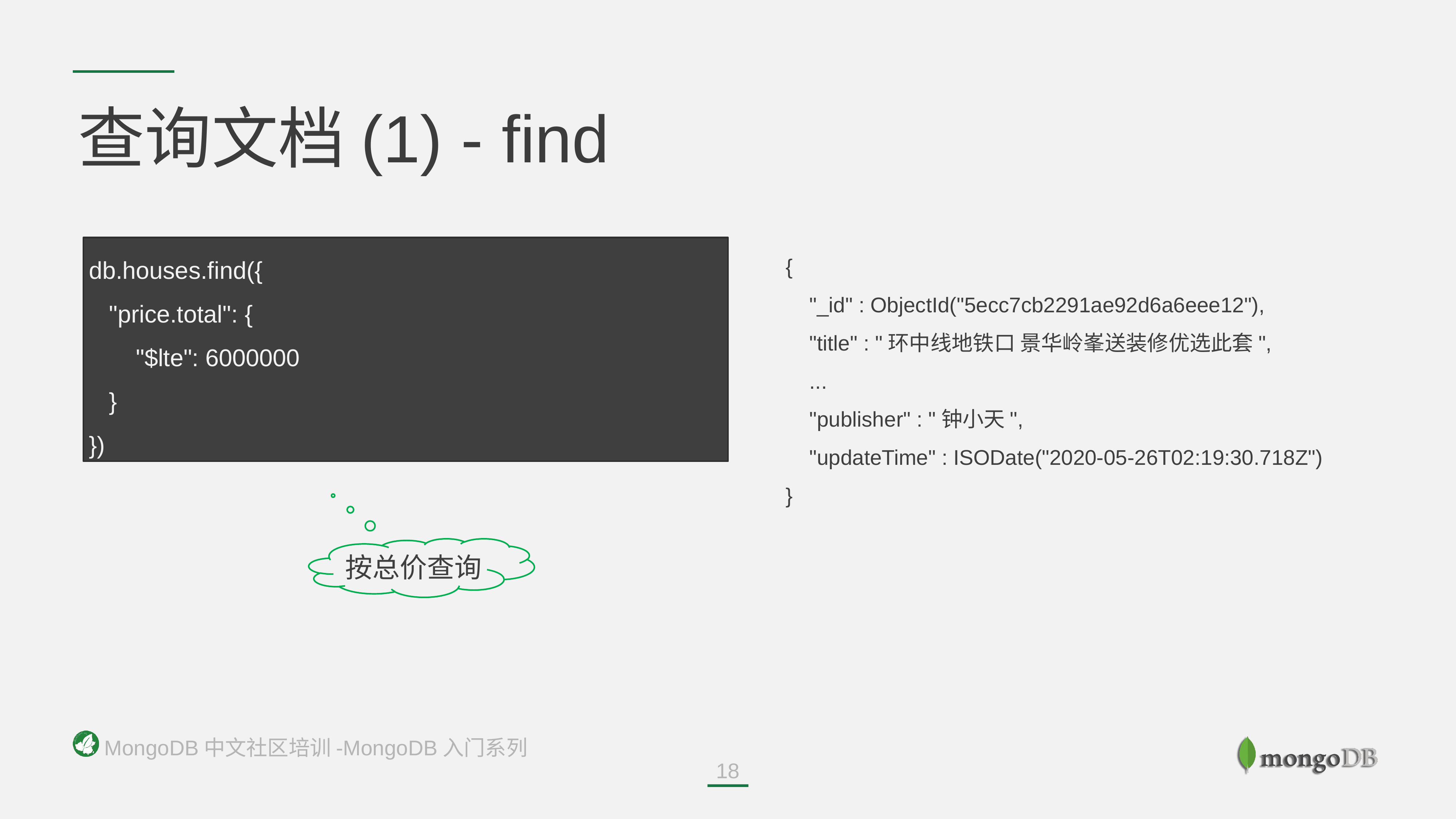

# 查询文档(1) - find
db.houses.find({
   "price.total": {
       "$lte": 6000000
   }
})
{
    "_id" : ObjectId("5ecc7cb2291ae92d6a6eee12"),
    "title" : "环中线地铁口 景华岭峯送装修优选此套",
    ...
    "publisher" : "钟小天",
    "updateTime" : ISODate("2020-05-26T02:19:30.718Z")
}
按总价查询